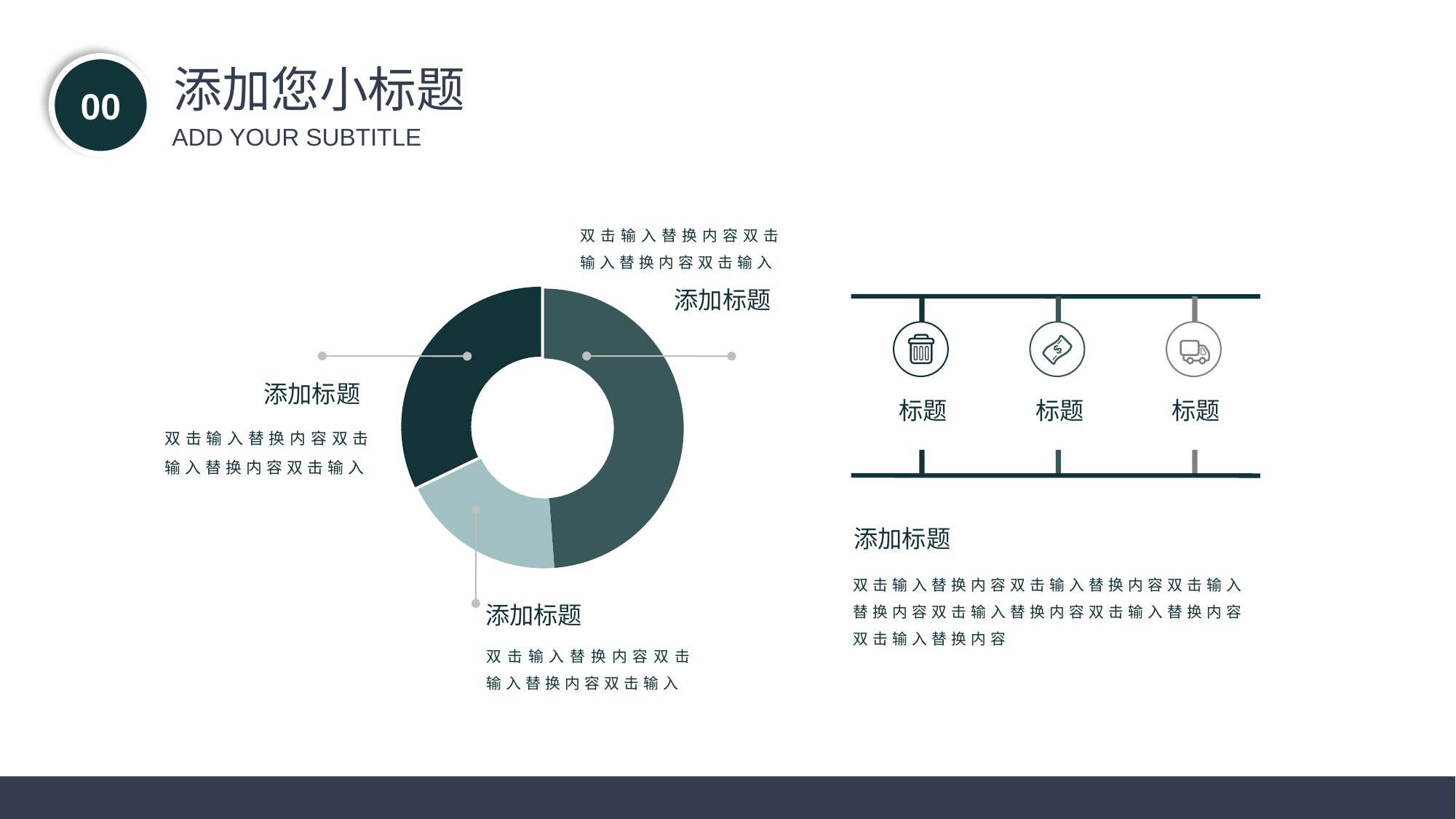

添加您小标题
00
ADD YOUR SUBTITLE
双击输入替换内容双击输入替换内容双击输入
添加标题

### Chart

| Category | Sales |
|---|---|
| 1st Qtr | 8.2 |
| 2nd Qtr | 3.2 |
| 3rd Qtr | 5.4 |

添加标题
双击输入替换内容双击输入替换内容双击输入
标题

标题

标题

添加标题
双击输入替换内容双击输入替换内容双击输入
添加标题
双击输入替换内容双击输入替换内容双击输入替换内容双击输入替换内容双击输入替换内容双击输入替换内容